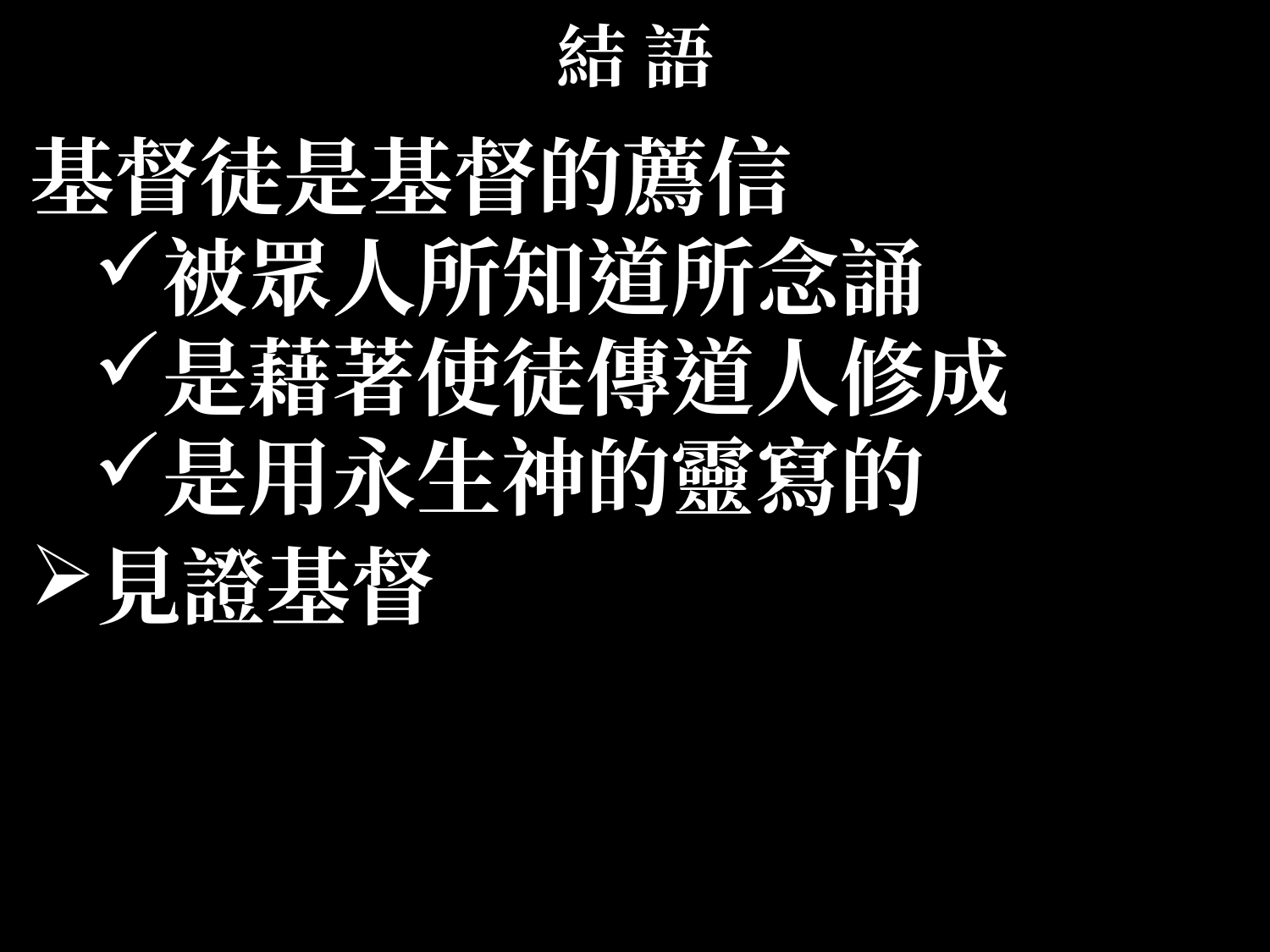

# 結 語
基督徒是基督的薦信
被眾人所知道所念誦
是藉著使徒傳道人修成
是用永生神的靈寫的
見證基督